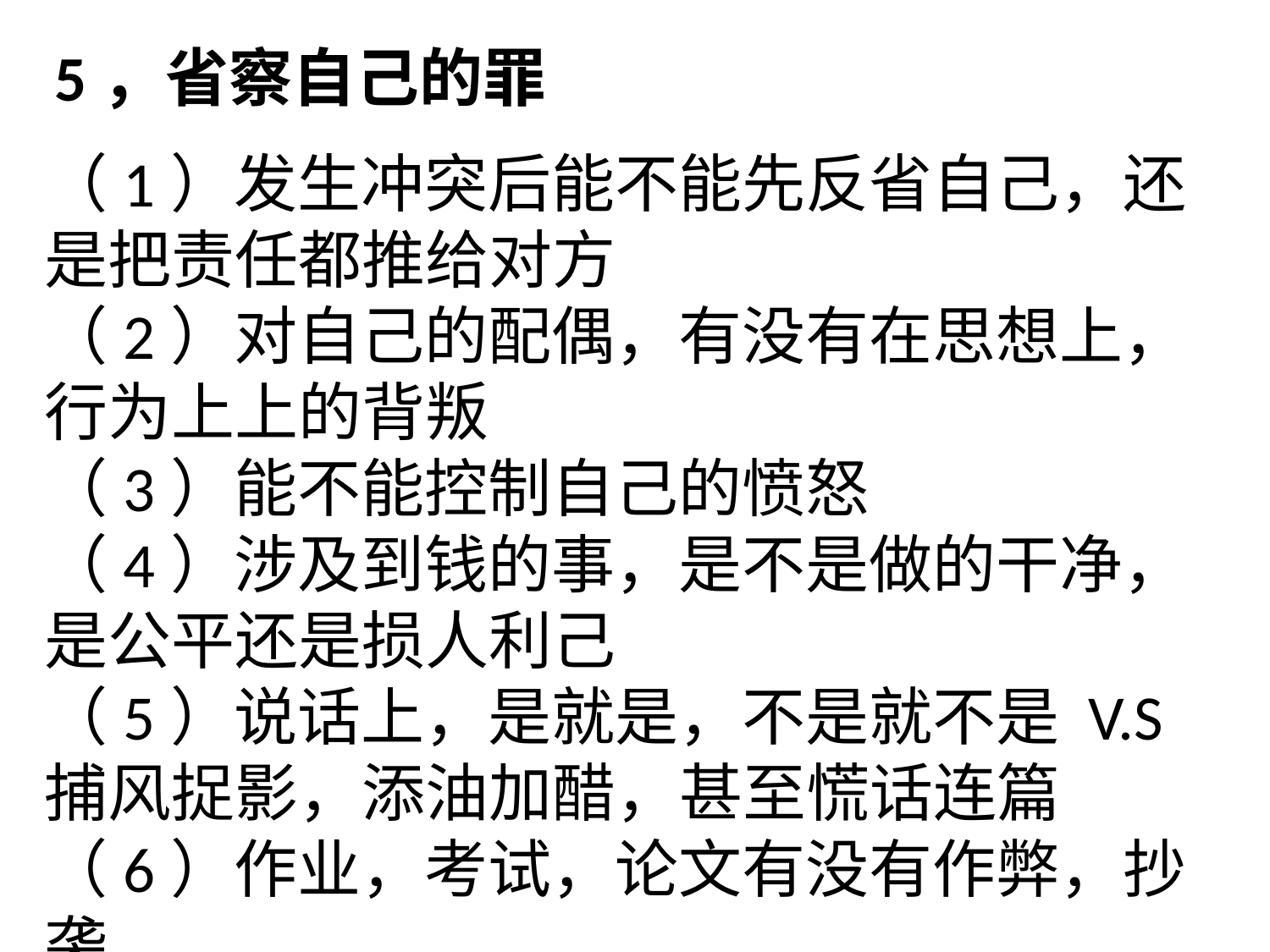

5，省察自己的罪
（1）发生冲突后能不能先反省自己，还是把责任都推给对方
（2）对自己的配偶，有没有在思想上，行为上上的背叛
（3）能不能控制自己的愤怒
（4）涉及到钱的事，是不是做的干净， 是公平还是损人利己
（5）说话上，是就是，不是就不是 V.S 捕风捉影，添油加醋，甚至慌话连篇
（6）作业，考试，论文有没有作弊，抄袭